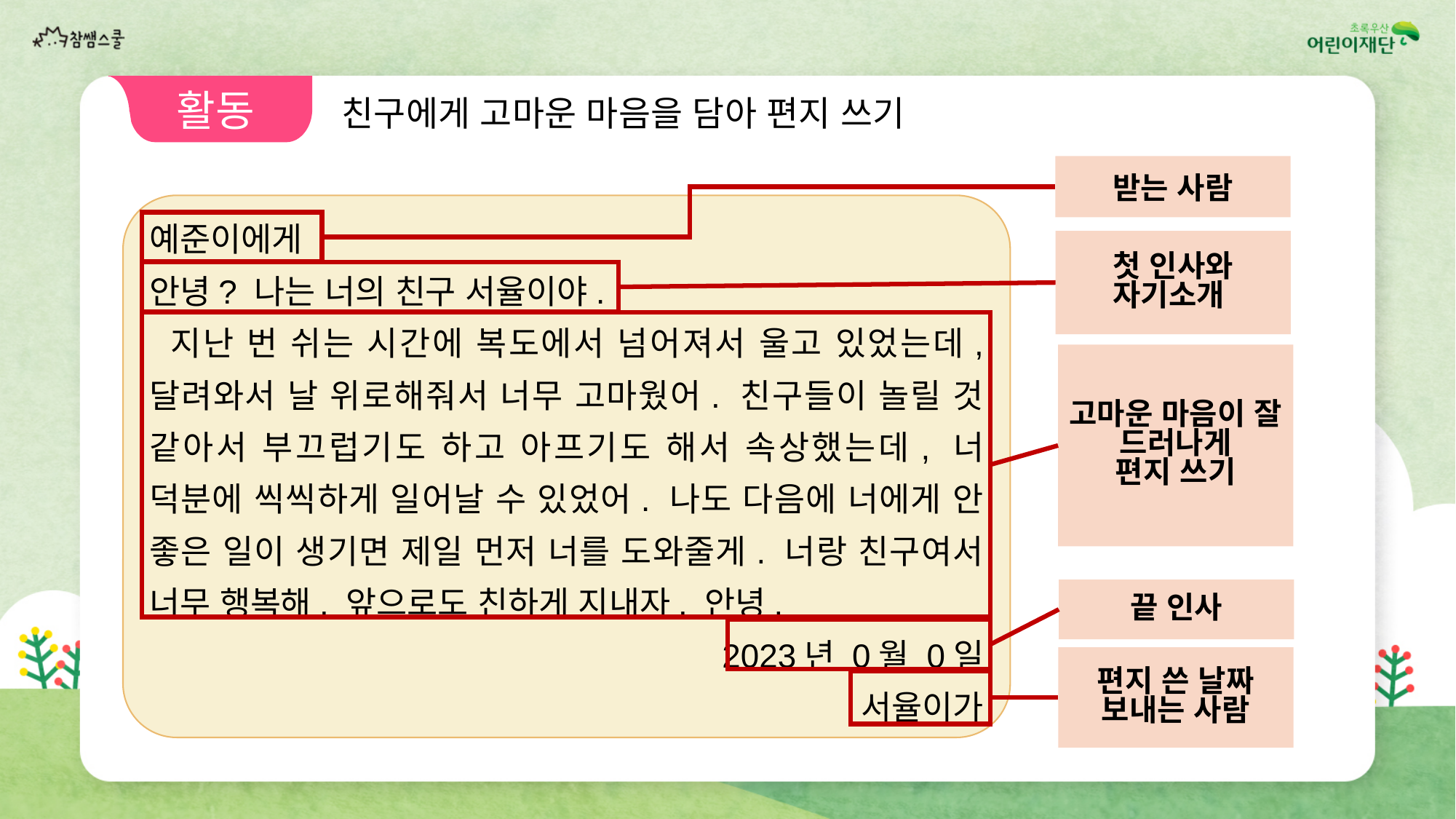

활동3
친구에게 고마운 마음을 담아 편지 쓰기
받는 사람
예준이에게
안녕? 나는 너의 친구 서율이야.
 지난 번 쉬는 시간에 복도에서 넘어져서 울고 있었는데, 달려와서 날 위로해줘서 너무 고마웠어. 친구들이 놀릴 것 같아서 부끄럽기도 하고 아프기도 해서 속상했는데, 너 덕분에 씩씩하게 일어날 수 있었어. 나도 다음에 너에게 안 좋은 일이 생기면 제일 먼저 너를 도와줄게. 너랑 친구여서 너무 행복해. 앞으로도 친하게 지내자. 안녕.
2023년 0월 0일
서율이가

첫 인사와
자기소개

고마운 마음이 잘 드러나게
편지 쓰기
끝 인사

편지 쓴 날짜
보내는 사람